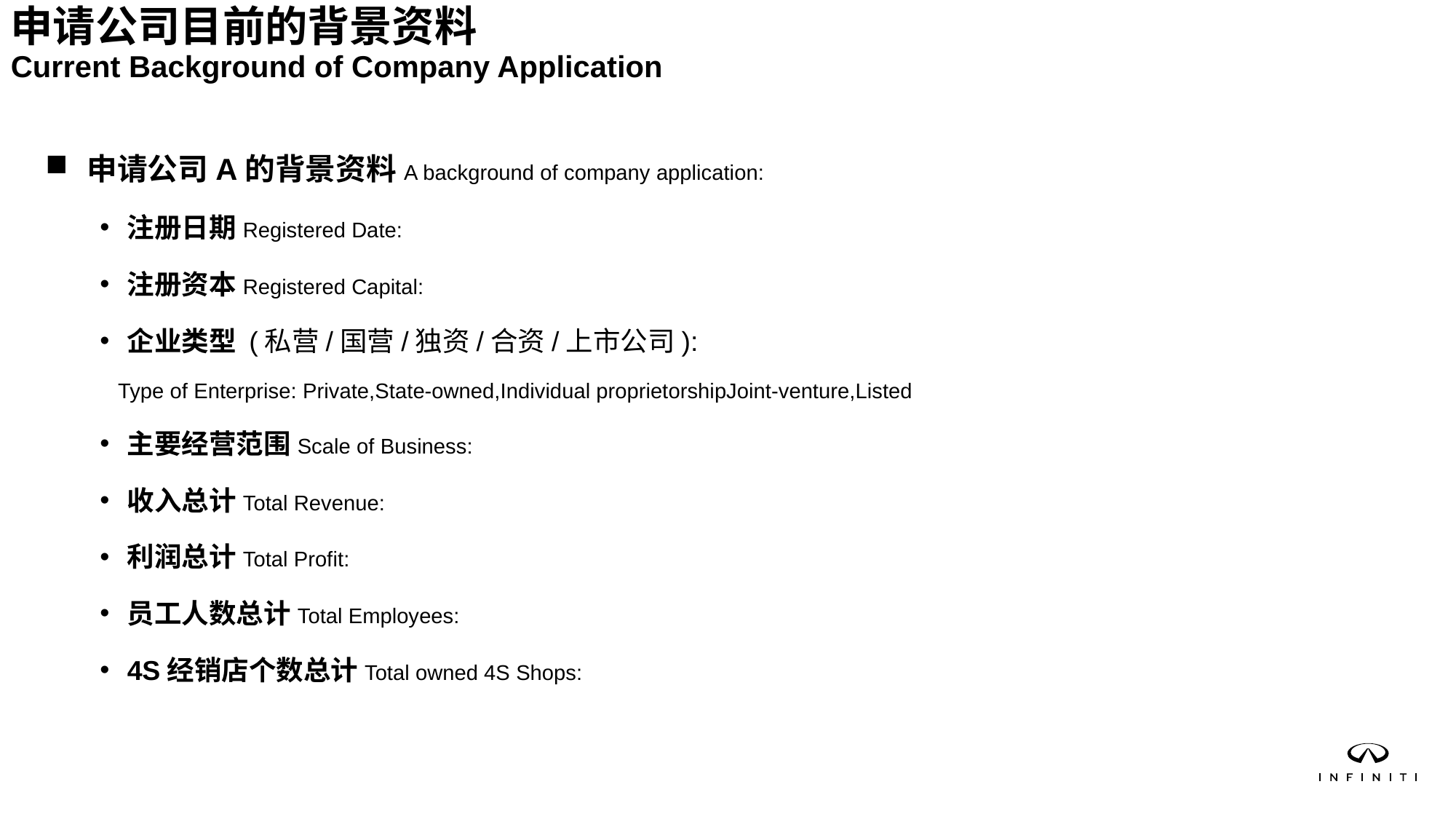

申请公司目前的背景资料
Current Background of Company Application
 申请公司A的背景资料A background of company application:
注册日期Registered Date:
注册资本Registered Capital:
企业类型 (私营/国营/独资/合资/上市公司):
   Type of Enterprise: Private,State-owned,Individual proprietorshipJoint-venture,Listed
主要经营范围Scale of Business:
收入总计Total Revenue:
利润总计Total Profit:
员工人数总计Total Employees:
4S经销店个数总计Total owned 4S Shops: